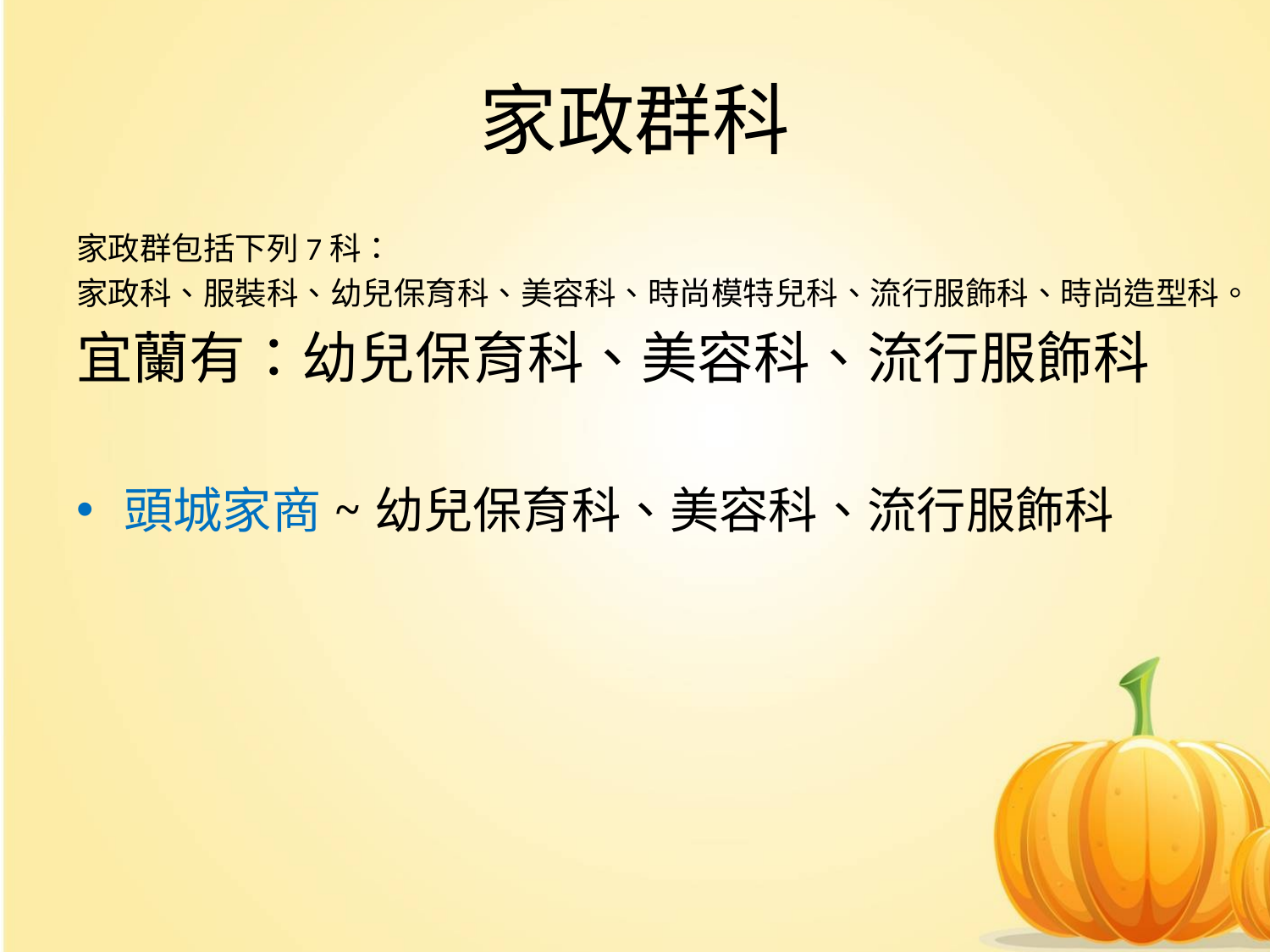

# 家政群科
家政群包括下列7科：
家政科、服裝科、幼兒保育科、美容科、時尚模特兒科、流行服飾科、時尚造型科。
宜蘭有：幼兒保育科、美容科、流行服飾科

頭城家商~幼兒保育科、美容科、流行服飾科